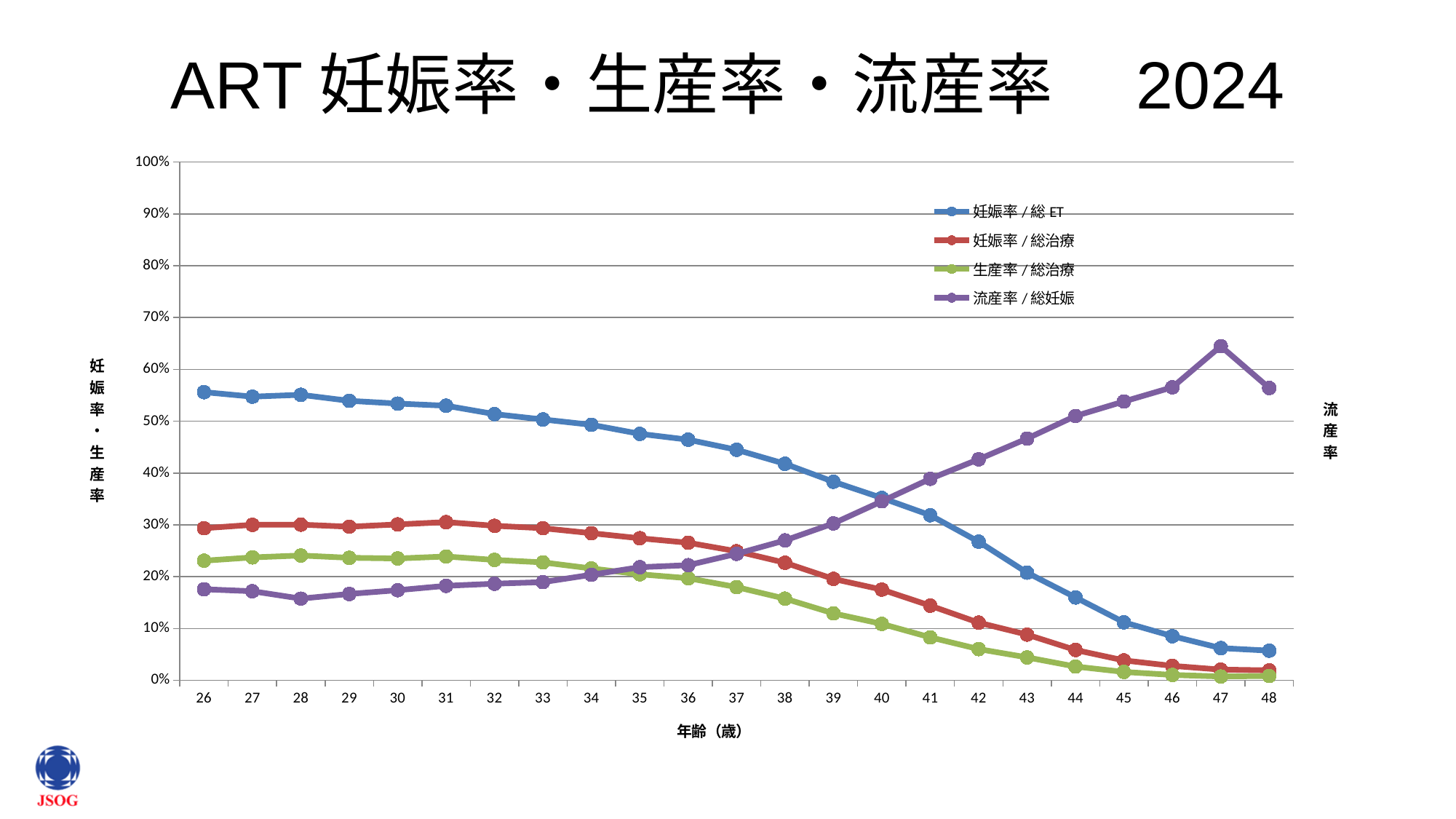

# ART妊娠率・生産率・流産率　2024

### Chart

| Category | 妊娠率/総ET | 妊娠率/総治療 | 生産率/総治療 | 流産率/総妊娠 |
|---|---|---|---|---|
| 26 | 0.5560916767189384 | 0.29353709009869466 | 0.23081821076090417 | 0.175704989154013 |
| 27 | 0.5473490652773522 | 0.30006720430107525 | 0.23723118279569894 | 0.17189249720044794 |
| 28 | 0.5509207065013153 | 0.30040983606557375 | 0.2408811475409836 | 0.15757162346521145 |
| 29 | 0.5393582502103113 | 0.2964528700706784 | 0.2364753286214413 | 0.16666666666666666 |
| 30 | 0.5339770778810576 | 0.3008593074693649 | 0.23516550566939542 | 0.17390569545377726 |
| 31 | 0.5299008390541571 | 0.3052821233960274 | 0.23896994199332044 | 0.18238088383474882 |
| 32 | 0.5137171944205725 | 0.2981507059545734 | 0.23231276856967464 | 0.18646248874018787 |
| 33 | 0.5033463973470003 | 0.29350959848111946 | 0.22762112369031715 | 0.18950646861523718 |
| 34 | 0.4930870598401383 | 0.28391069096336835 | 0.21590273026929535 | 0.20372398685651696 |
| 35 | 0.47559247495724405 | 0.27413812528165843 | 0.20462483100495718 | 0.2183293948422891 |
| 36 | 0.4643395400845933 | 0.265526827912149 | 0.19702529886016124 | 0.22217568840959062 |
| 37 | 0.44484162446628933 | 0.24903415881486424 | 0.17988270935823675 | 0.24408482142857144 |
| 38 | 0.41779846139234494 | 0.2268870722335405 | 0.1575934187791732 | 0.26994771538986134 |
| 39 | 0.38316986372710704 | 0.19566084566971012 | 0.12915521673610494 | 0.30275229357798167 |
| 40 | 0.35190057153225074 | 0.17506487645266838 | 0.10878934897890105 | 0.3454498582108791 |
| 41 | 0.3185633311532592 | 0.14397615587358673 | 0.08278936867256201 | 0.38887938408896494 |
| 42 | 0.2674789672178706 | 0.11122638550437909 | 0.0601491060872922 | 0.4264642082429501 |
| 43 | 0.20774914740431982 | 0.08817143776133805 | 0.044186233515599874 | 0.466484268125855 |
| 44 | 0.15985820391627278 | 0.05846761746002346 | 0.026486386367845897 | 0.5100316789862724 |
| 45 | 0.11182108626198083 | 0.038338658146964855 | 0.01615700593336376 | 0.5380952380952381 |
| 46 | 0.08511586452762923 | 0.02785474697389529 | 0.010354382382966312 | 0.5654450261780105 |
| 47 | 0.06209150326797386 | 0.020618556701030927 | 0.007325013564839935 | 0.6447368421052632 |
| 48 | 0.05718475073313783 | 0.019164619164619166 | 0.008353808353808353 | 0.5641025641025641 |